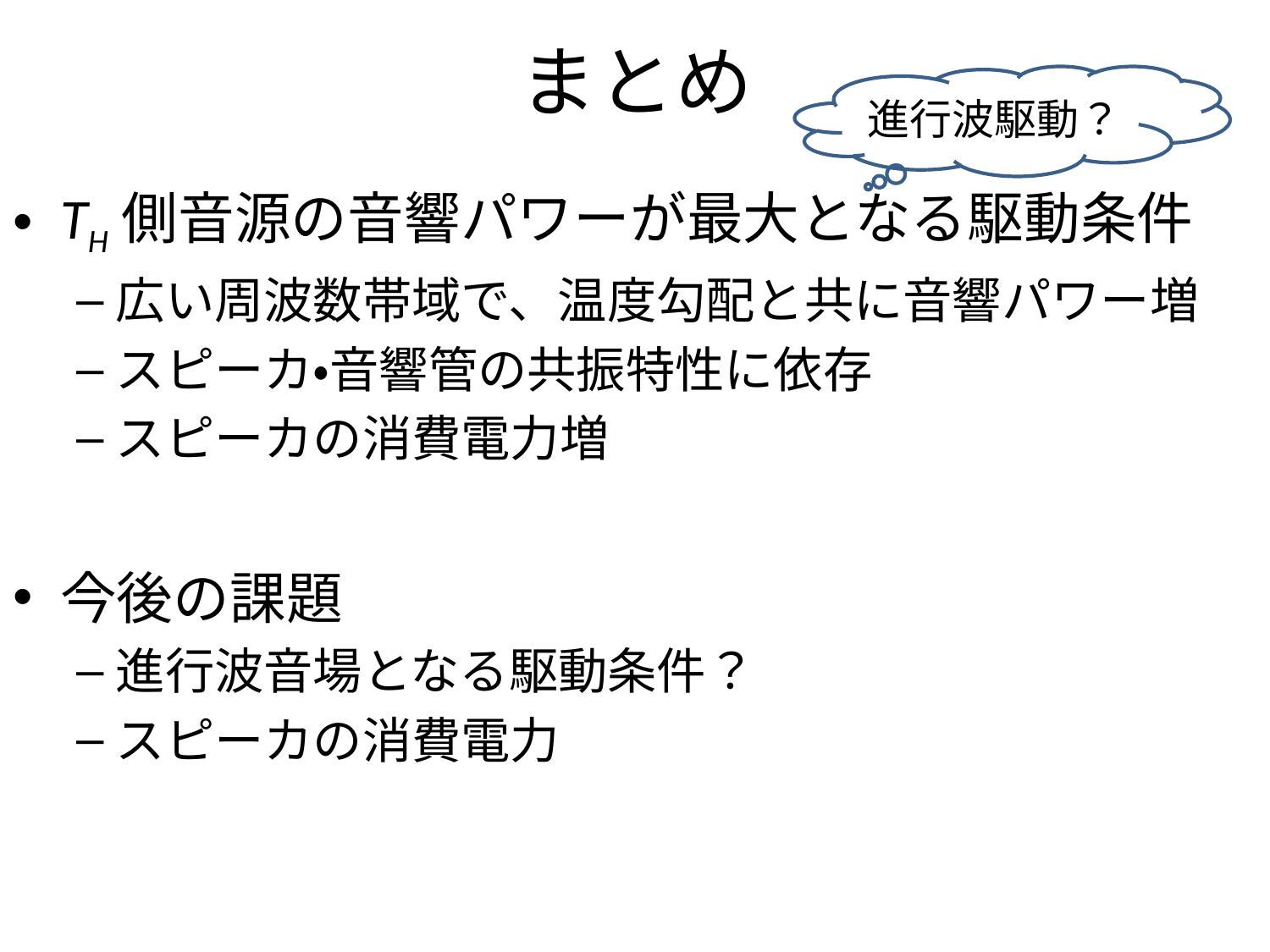

# まとめ
進行波駆動？
TH側音源の音響パワーが最大となる駆動条件
広い周波数帯域で、温度勾配と共に音響パワー増
スピーカ・音響管の共振特性に依存
スピーカの消費電力増

今後の課題
進行波音場となる駆動条件？
スピーカの消費電力